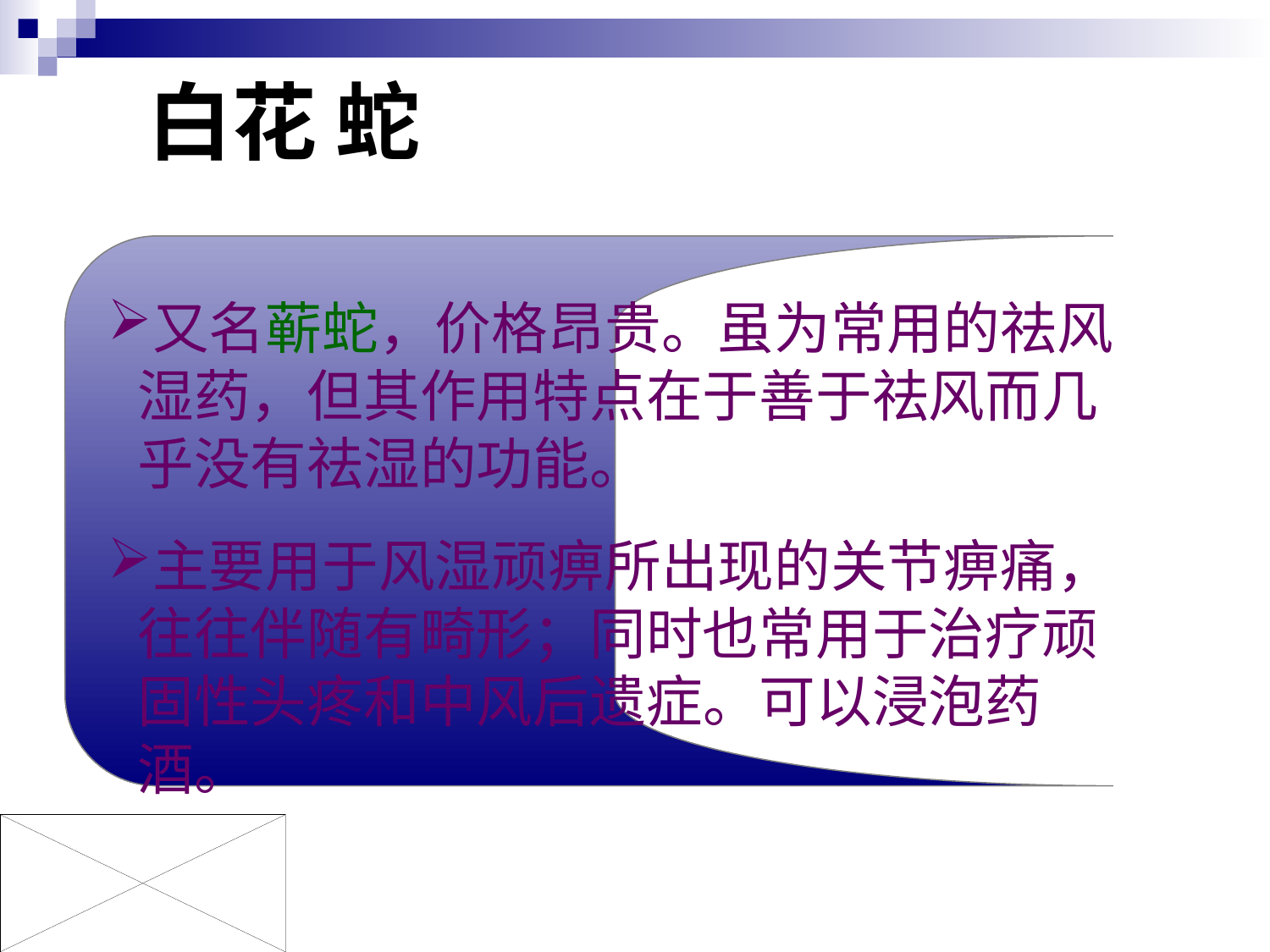

白花 蛇

又名蕲蛇，价格昂贵。虽为常用的祛风湿药，但其作用特点在于善于祛风而几乎没有祛湿的功能。
主要用于风湿顽痹所出现的关节痹痛，往往伴随有畸形；同时也常用于治疗顽固性头疼和中风后遗症。可以浸泡药酒。